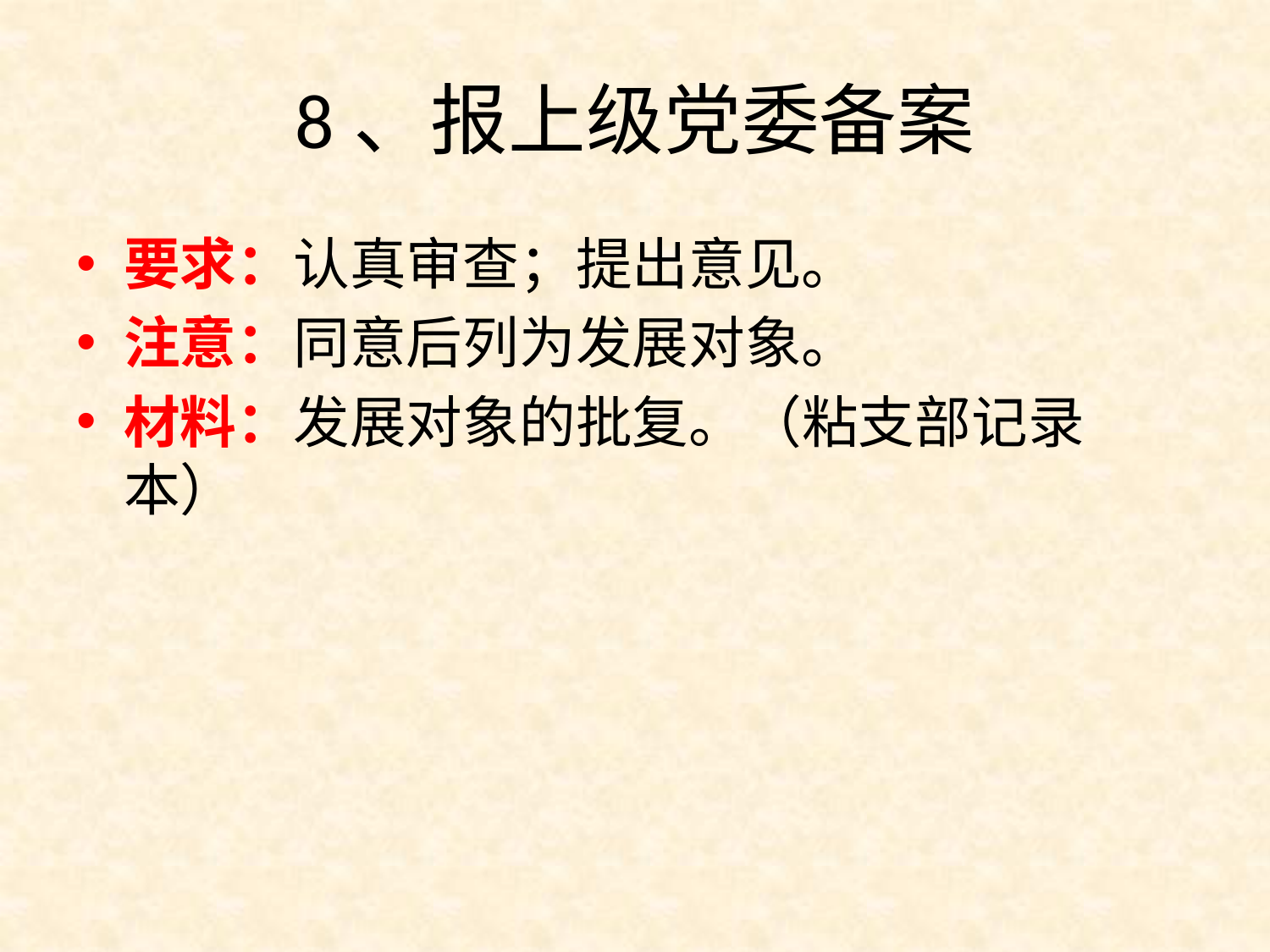

# 8、报上级党委备案
要求：认真审查；提出意见。
注意：同意后列为发展对象。
材料：发展对象的批复。（粘支部记录本）